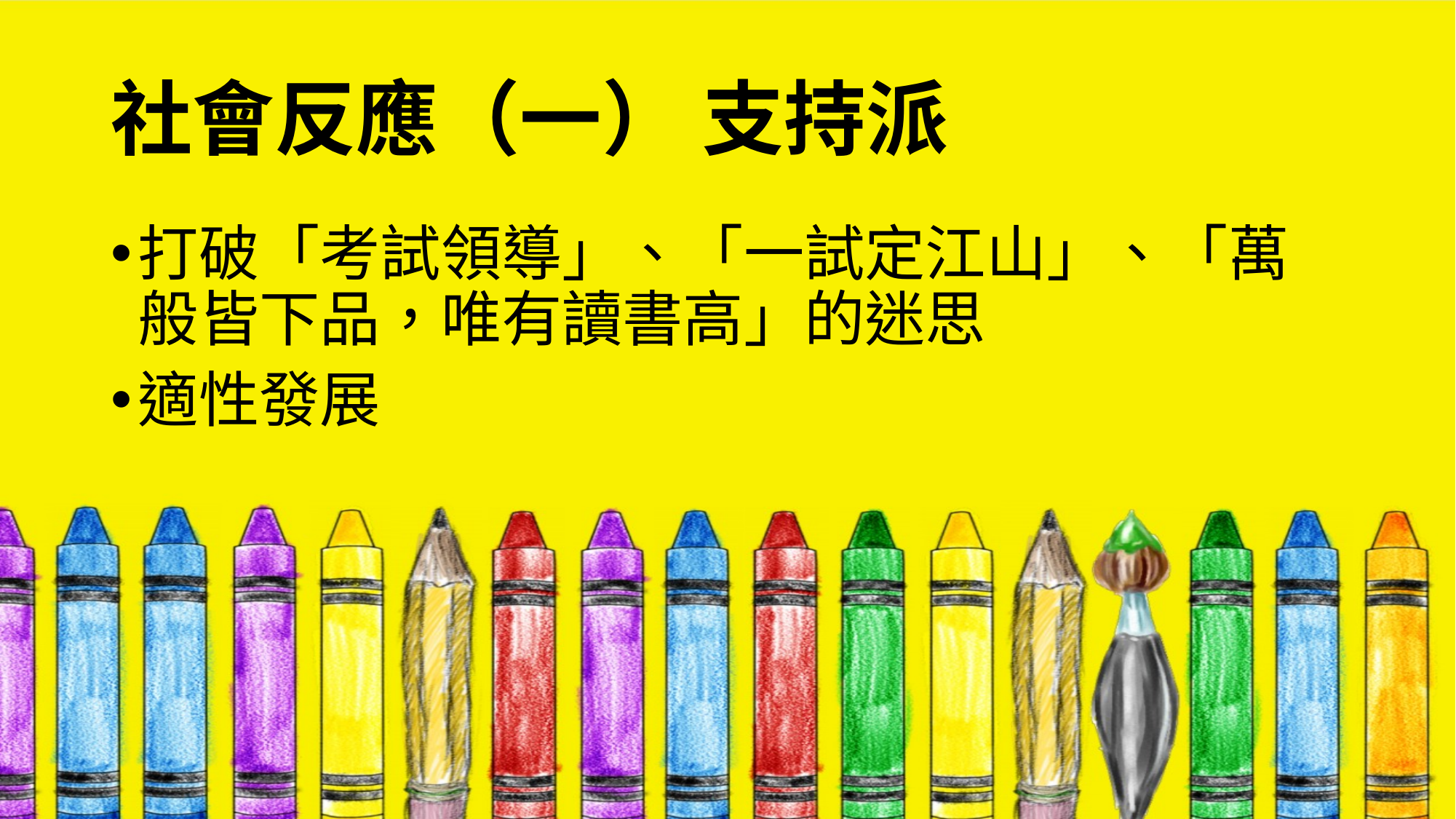

# 社會反應（一） 支持派
打破「考試領導」、「一試定江山」、「萬般皆下品，唯有讀書高」的迷思
適性發展